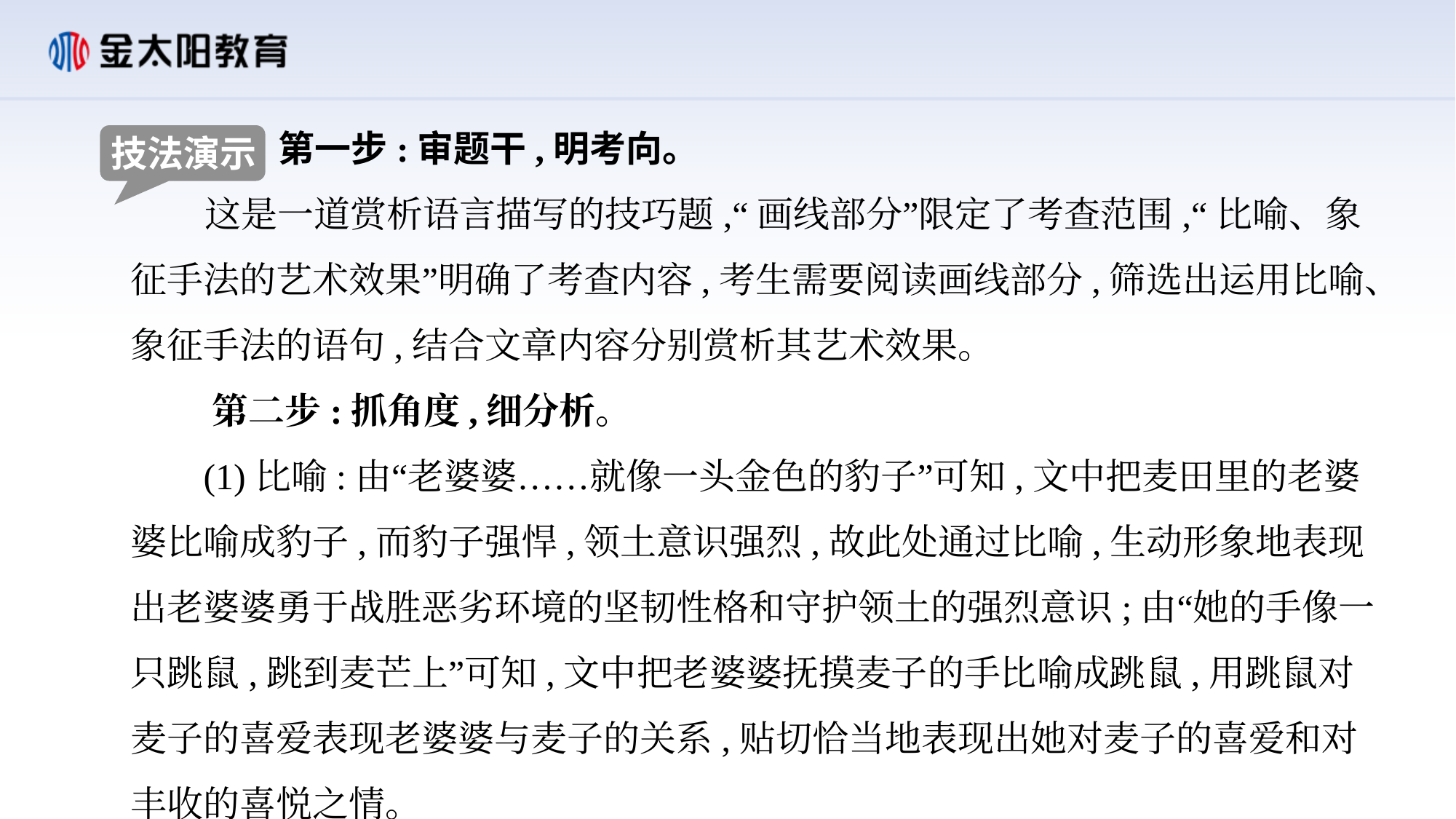

第一步:审题干,明考向。
        这是一道赏析语言描写的技巧题,“画线部分”限定了考查范围,“比喻、象征手法的艺术效果”明确了考查内容,考生需要阅读画线部分,筛选出运用比喻、象征手法的语句,结合文章内容分别赏析其艺术效果。
        第二步:抓角度,细分析。
        (1)比喻:由“老婆婆……就像一头金色的豹子”可知,文中把麦田里的老婆婆比喻成豹子,而豹子强悍,领土意识强烈,故此处通过比喻,生动形象地表现出老婆婆勇于战胜恶劣环境的坚韧性格和守护领土的强烈意识;由“她的手像一只跳鼠,跳到麦芒上”可知,文中把老婆婆抚摸麦子的手比喻成跳鼠,用跳鼠对麦子的喜爱表现老婆婆与麦子的关系,贴切恰当地表现出她对麦子的喜爱和对丰收的喜悦之情。